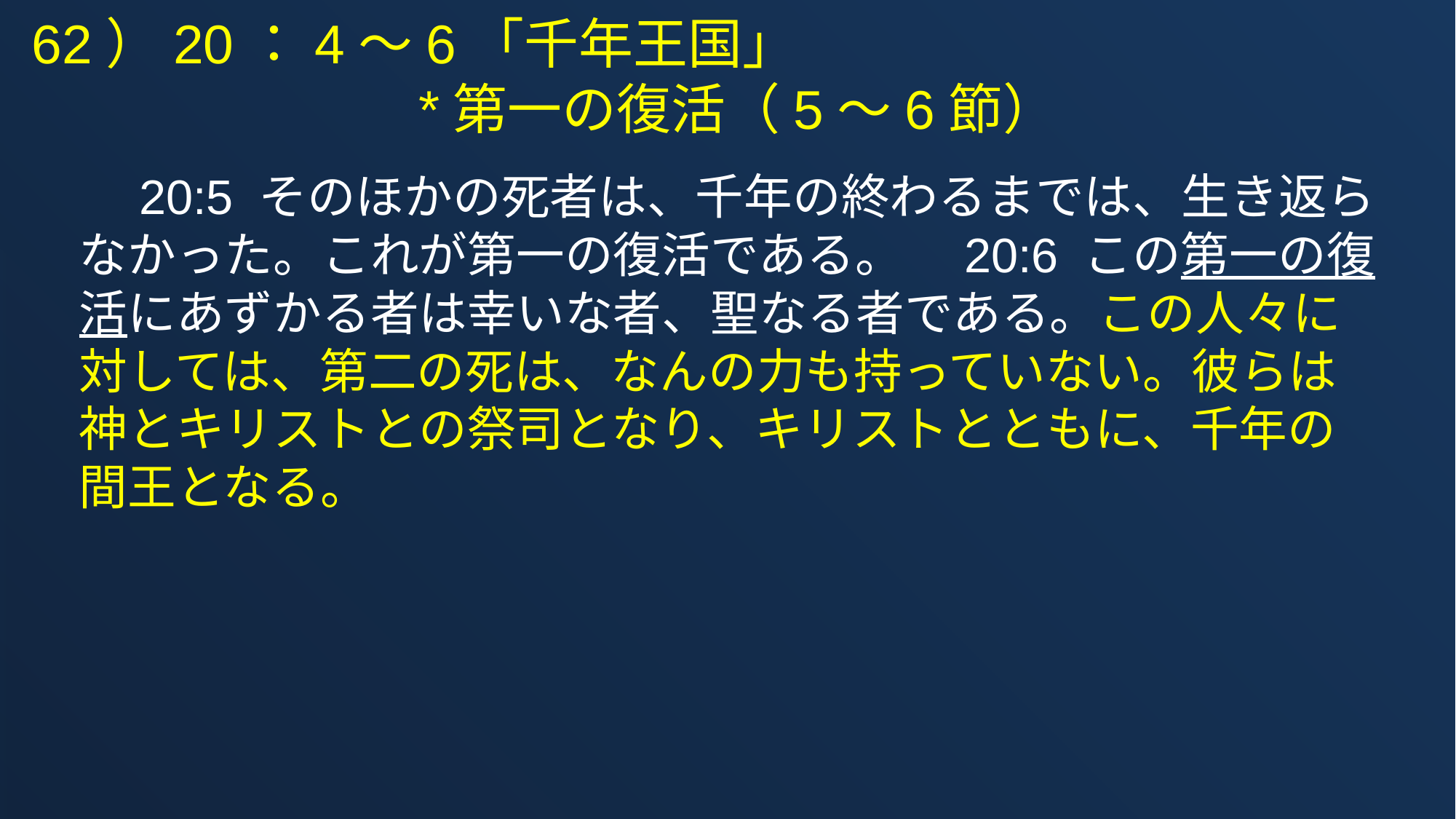

62）20：4～6「千年王国」
*第一の復活（5～6節）
　20:5 そのほかの死者は、千年の終わるまでは、生き返らなかった。これが第一の復活である。　20:6 この第一の復活にあずかる者は幸いな者、聖なる者である。この人々に対しては、第二の死は、なんの力も持っていない。彼らは神とキリストとの祭司となり、キリストとともに、千年の間王となる。